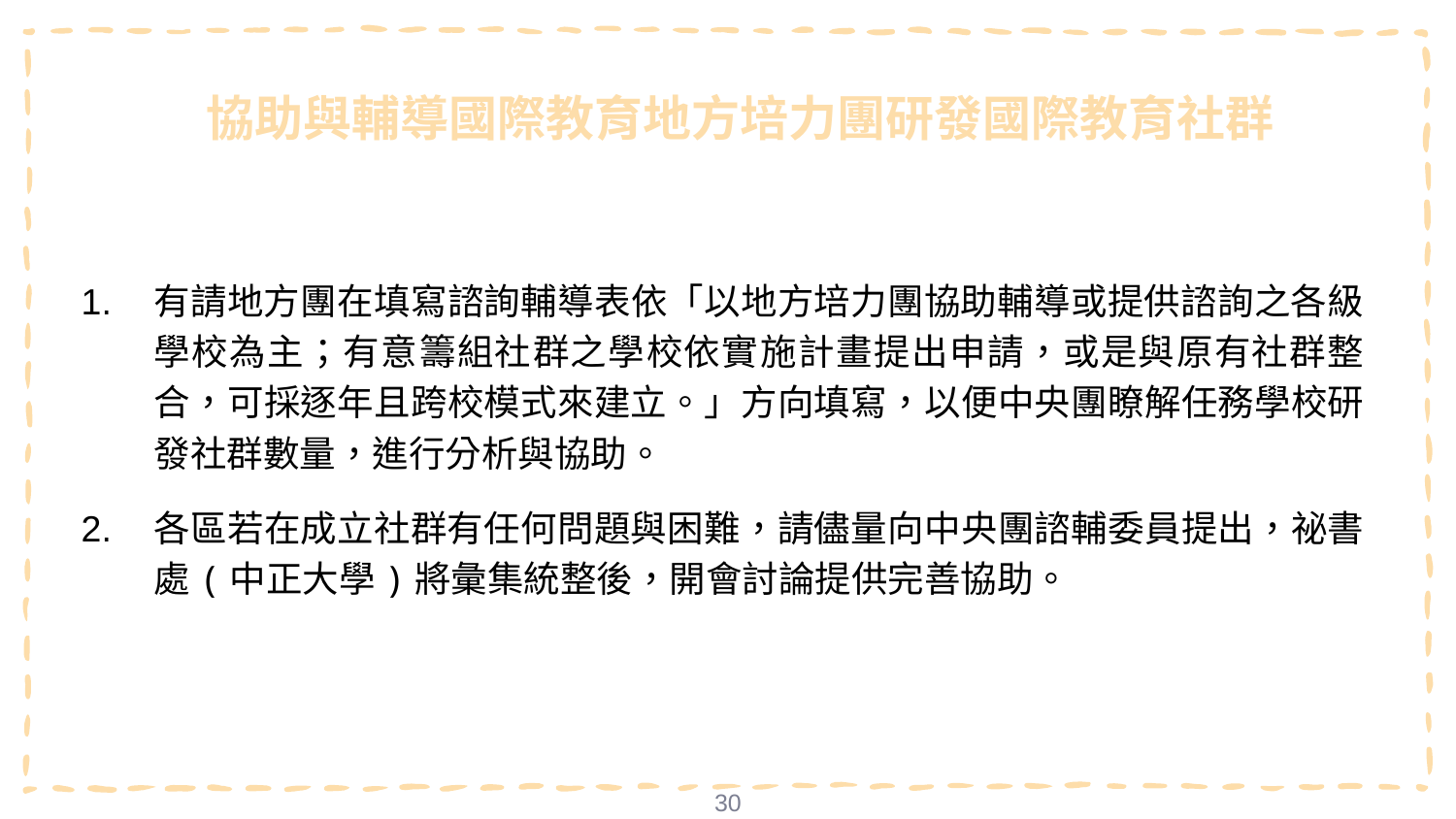

# 協助與輔導國際教育地方培力團研發國際教育社群
有請地方團在填寫諮詢輔導表依「以地方培力團協助輔導或提供諮詢之各級學校為主；有意籌組社群之學校依實施計畫提出申請，或是與原有社群整合，可採逐年且跨校模式來建立。」方向填寫，以便中央團瞭解任務學校研發社群數量，進行分析與協助。
各區若在成立社群有任何問題與困難，請儘量向中央團諮輔委員提出，祕書處(中正大學)將彙集統整後，開會討論提供完善協助。
30